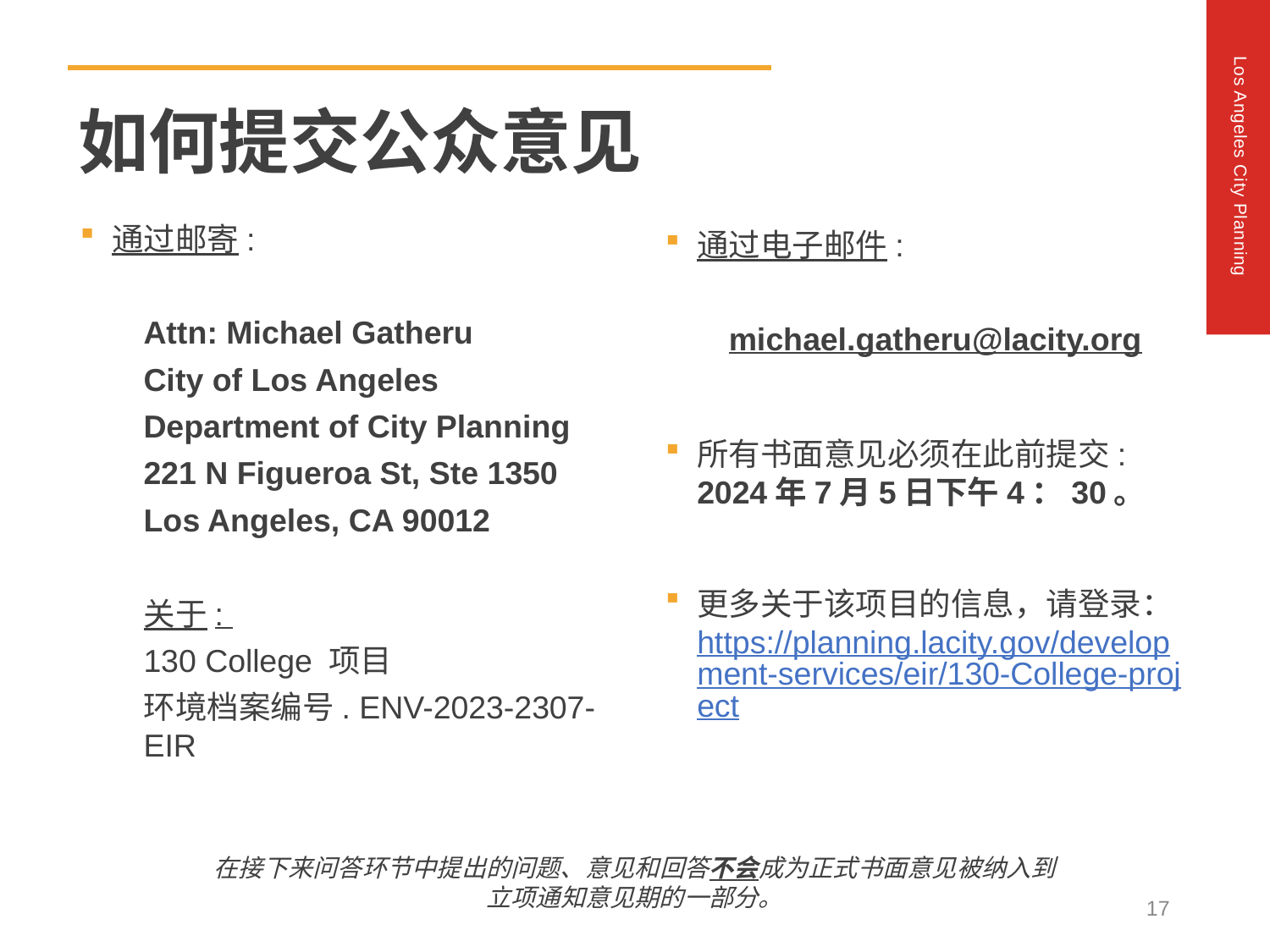

如何提交公众意见
通过邮寄:

Attn: Michael Gatheru
City of Los Angeles
Department of City Planning
221 N Figueroa St, Ste 1350
Los Angeles, CA 90012

关于:
130 College 项目
环境档案编号. ENV-2023-2307-EIR

通过电子邮件:

michael.gatheru@lacity.org

所有书面意见必须在此前提交: 2024年7月5日下午4：30。

更多关于该项目的信息，请登录： https://planning.lacity.gov/development-services/eir/130-College-project
在接下来问答环节中提出的问题、意见和回答不会成为正式书面意见被纳入到立项通知意见期的一部分。
17